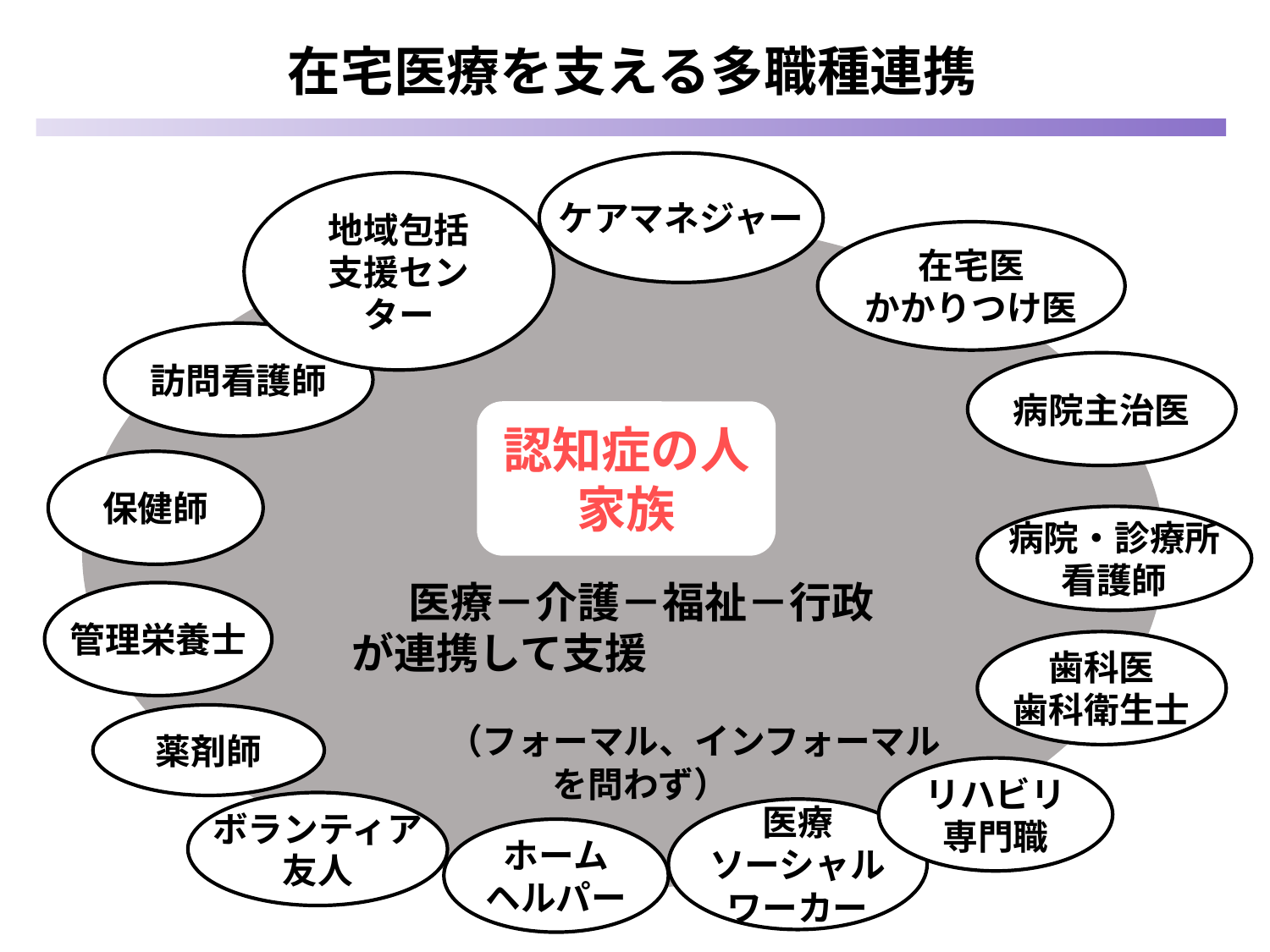

在宅医療を支える多職種連携

ケアマネジャー
地域包括
支援センター

在宅医
かかりつけ医
訪問看護師
病院主治医
認知症の人
家族
保健師
病院・診療所
看護師
医療－介護－福祉－行政
が連携して支援　　　　　　　　　　　　　　　　　　　　　　　　　　　　（フォーマル、インフォーマルを問わず）
管理栄養士
歯科医
歯科衛生士
薬剤師
リハビリ
専門職
ボランティア
友人
医療
ソーシャル
ワーカー
ホーム
ヘルパー